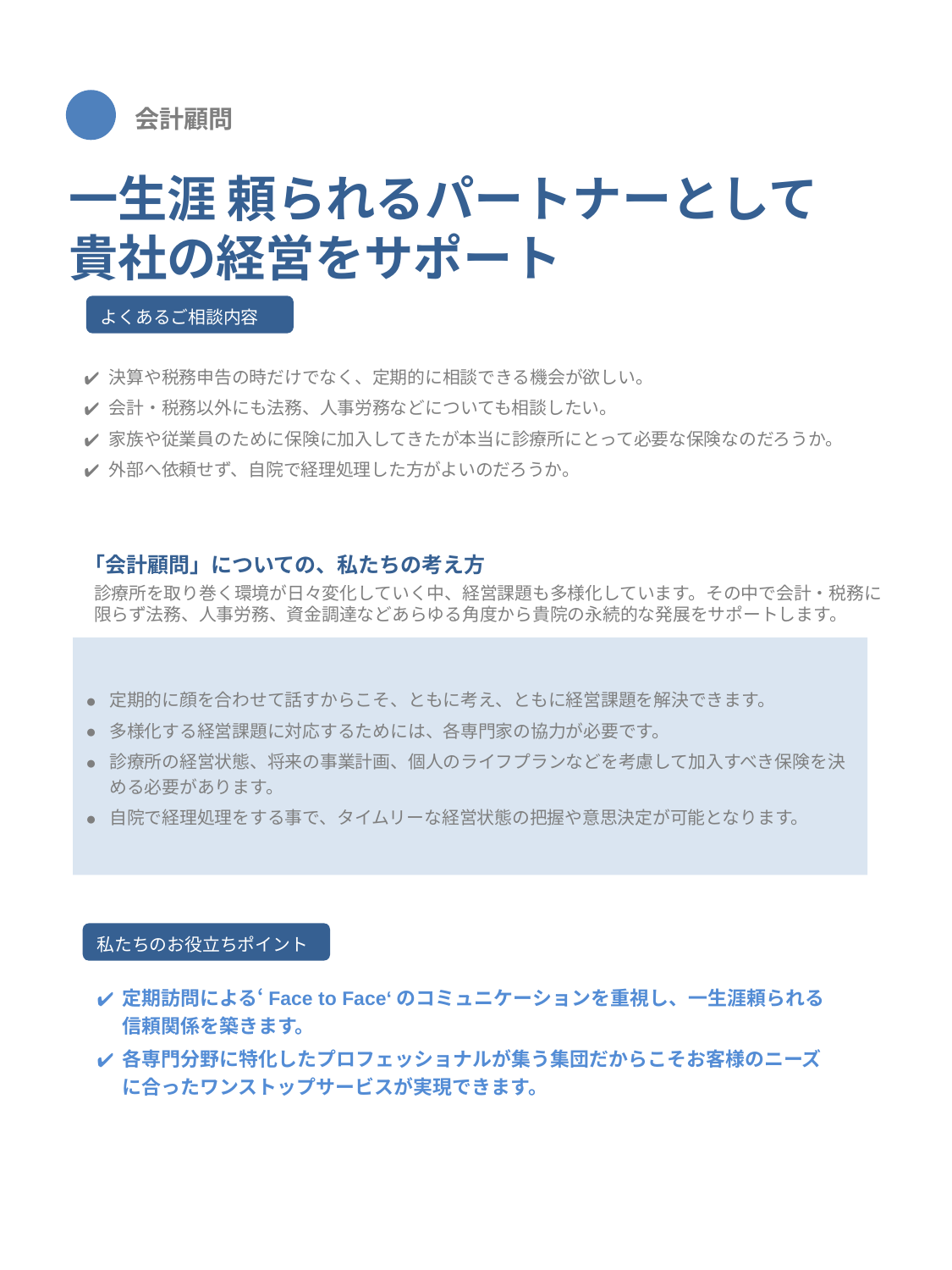

会計顧問
一生涯 頼られるパートナーとして
貴社の経営をサポート

よくあるご相談内容
決算や税務申告の時だけでなく、定期的に相談できる機会が欲しい。
会計・税務以外にも法務、人事労務などについても相談したい。
家族や従業員のために保険に加入してきたが本当に診療所にとって必要な保険なのだろうか。
外部へ依頼せず、自院で経理処理した方がよいのだろうか。

「会計顧問」についての、私たちの考え方
診療所を取り巻く環境が日々変化していく中、経営課題も多様化しています。その中で会計・税務に限らず法務、人事労務、資金調達などあらゆる角度から貴院の永続的な発展をサポートします。

定期的に顔を合わせて話すからこそ、ともに考え、ともに経営課題を解決できます。
多様化する経営課題に対応するためには、各専門家の協力が必要です。
診療所の経営状態、将来の事業計画、個人のライフプランなどを考慮して加入すべき保険を決める必要があります。
自院で経理処理をする事で、タイムリーな経営状態の把握や意思決定が可能となります。
私たちのお役立ちポイント
定期訪問による‘Face to Face‘のコミュニケーションを重視し、一生涯頼られる信頼関係を築きます。
各専門分野に特化したプロフェッショナルが集う集団だからこそお客様のニーズに合ったワンストップサービスが実現できます。